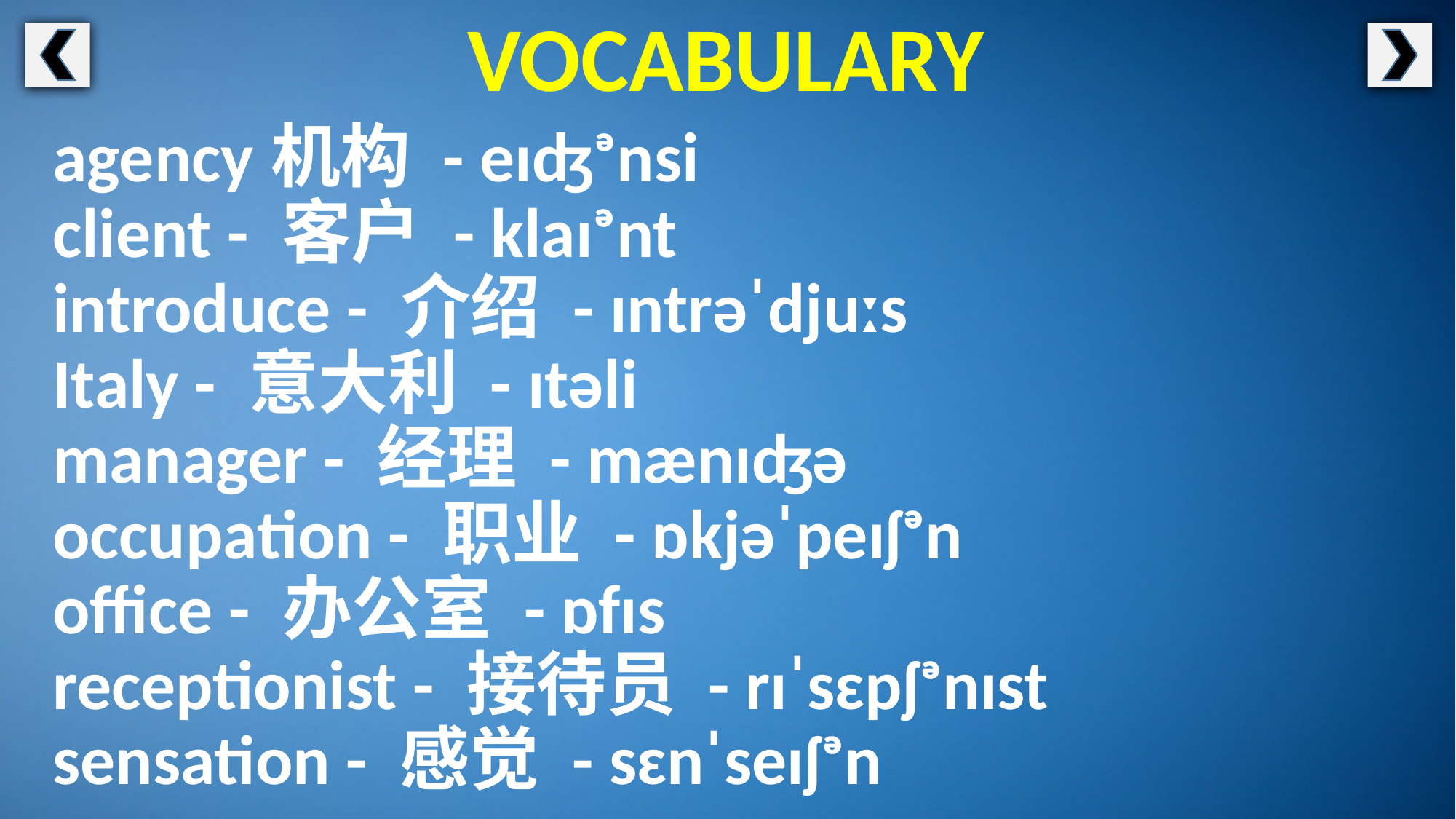

VOCABULARY
agency	机构 - eɪʤᵊnsi
client - 客户 - klaɪᵊnt
introduce - 介绍 - ɪntrəˈdjuːs
Italy - 意大利 - ɪtəli
manager - 经理 - mænɪʤə
occupation - 职业 - ɒkjəˈpeɪʃᵊn
office - 办公室 - ɒfɪs
receptionist - 接待员 - rɪˈsɛpʃᵊnɪst
sensation - 感觉 - sɛnˈseɪʃᵊn